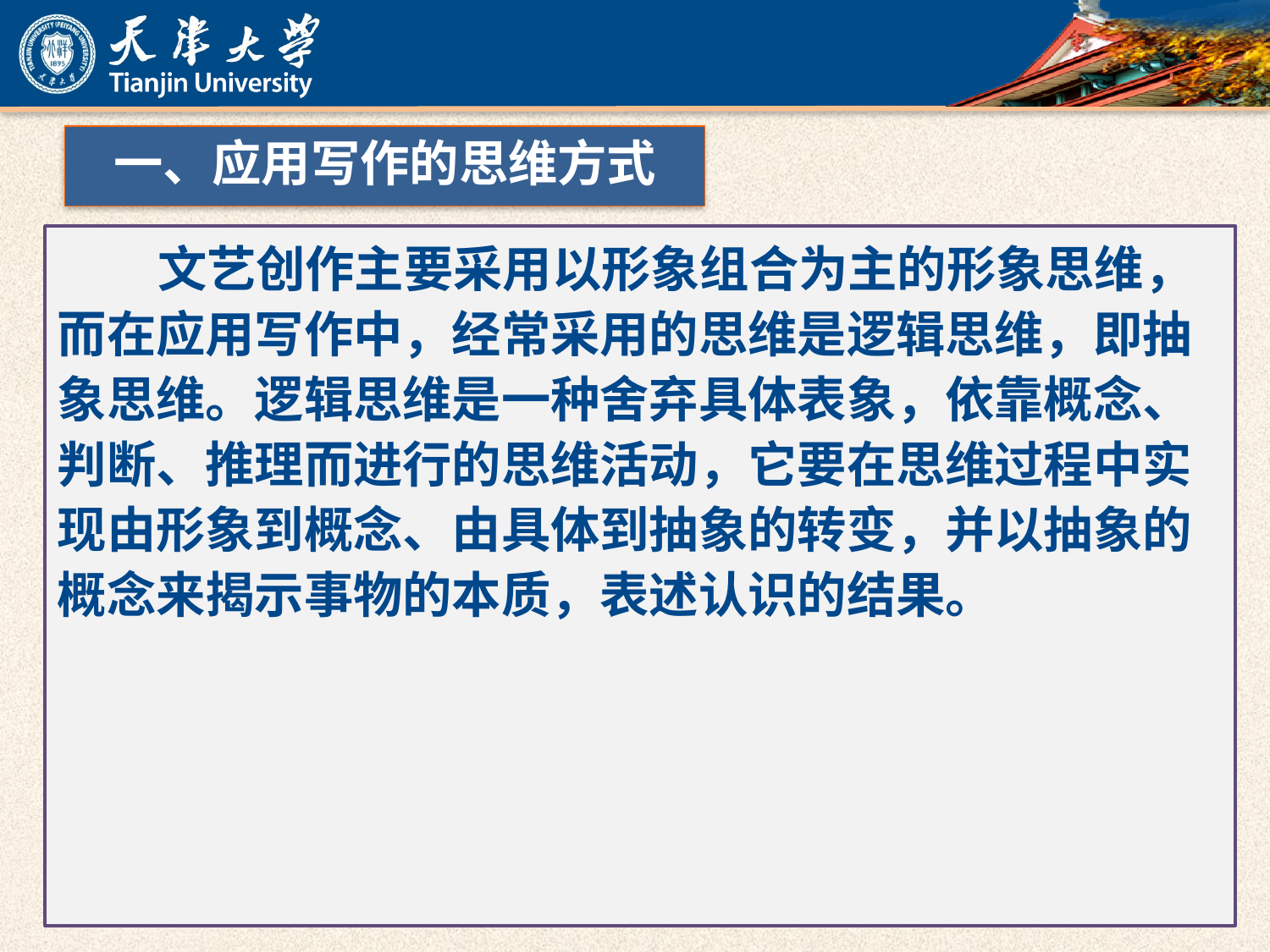

一、应用写作的思维方式
文艺创作主要采用以形象组合为主的形象思维，而在应用写作中，经常采用的思维是逻辑思维，即抽象思维。逻辑思维是一种舍弃具体表象，依靠概念、判断、推理而进行的思维活动，它要在思维过程中实现由形象到概念、由具体到抽象的转变，并以抽象的概念来揭示事物的本质，表述认识的结果。